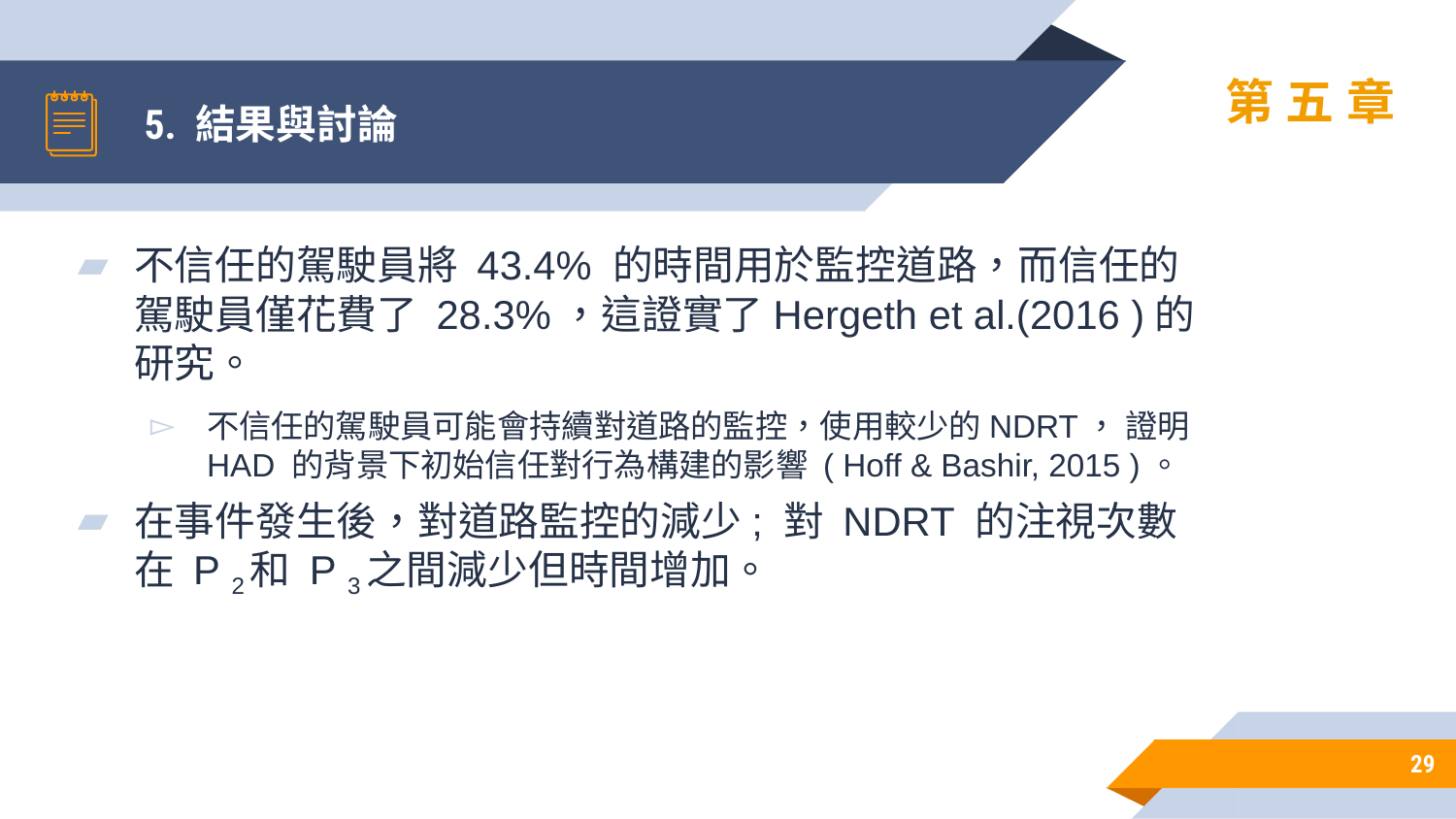

# 5. 結果與討論
第五章

不信任的駕駛員將 43.4% 的時間用於監控道路，而信任的駕駛員僅花費了 28.3%，這證實了Hergeth et al.(2016 )的研究。
不信任的駕駛員可能會持續對道路的監控，使用較少的NDRT， 證明HAD 的背景下初始信任對行為構建的影響 ( Hoff & Bashir, 2015 )。
在事件發生後，對道路監控的減少; 對 NDRT 的注視次數在 P 2和 P 3之間減少但時間增加。

29